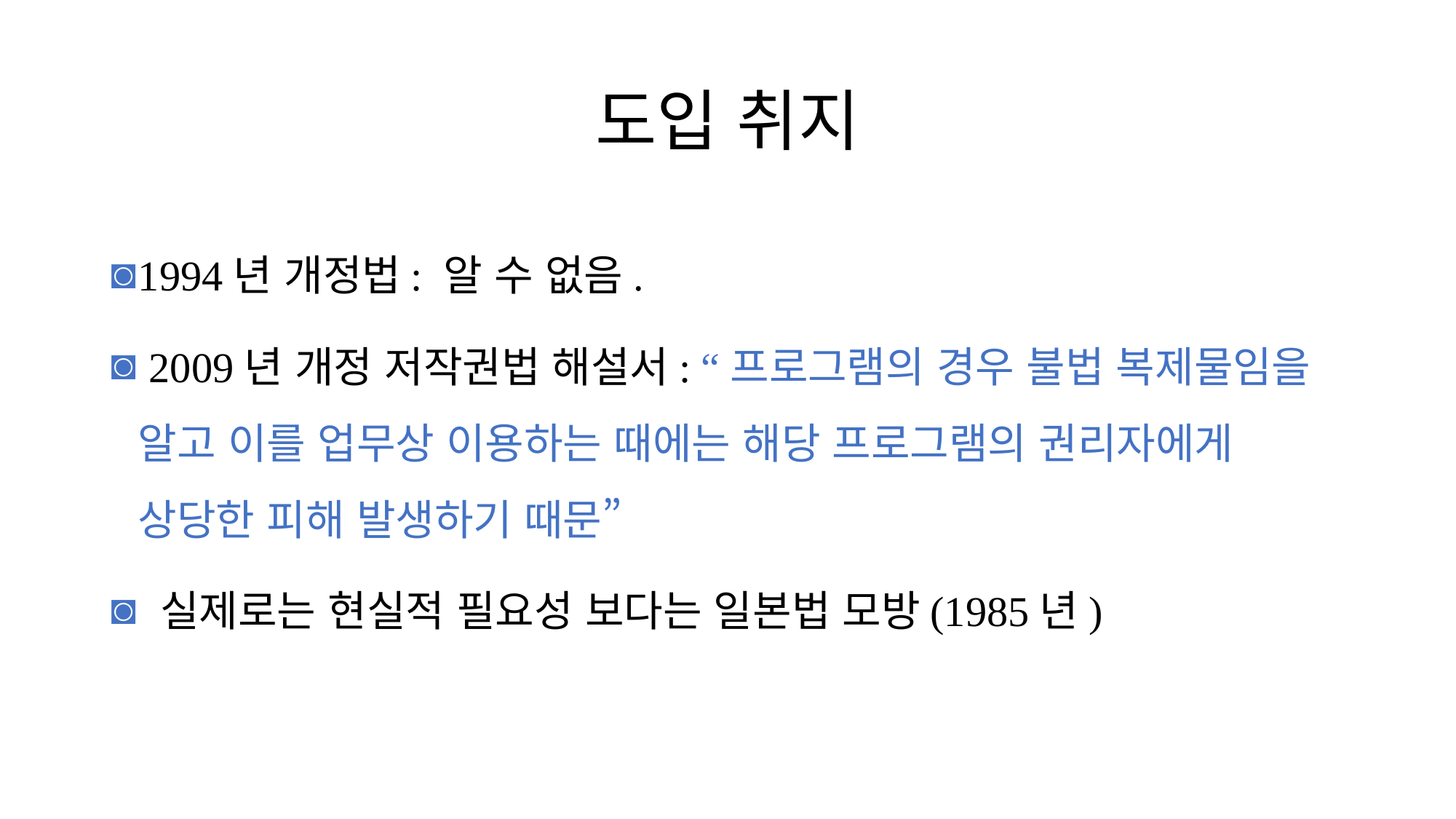

# 도입 취지
1994년 개정법: 알 수 없음.
 2009년 개정 저작권법 해설서: “프로그램의 경우 불법 복제물임을 알고 이를 업무상 이용하는 때에는 해당 프로그램의 권리자에게 상당한 피해 발생하기 때문”
 실제로는 현실적 필요성 보다는 일본법 모방(1985년)